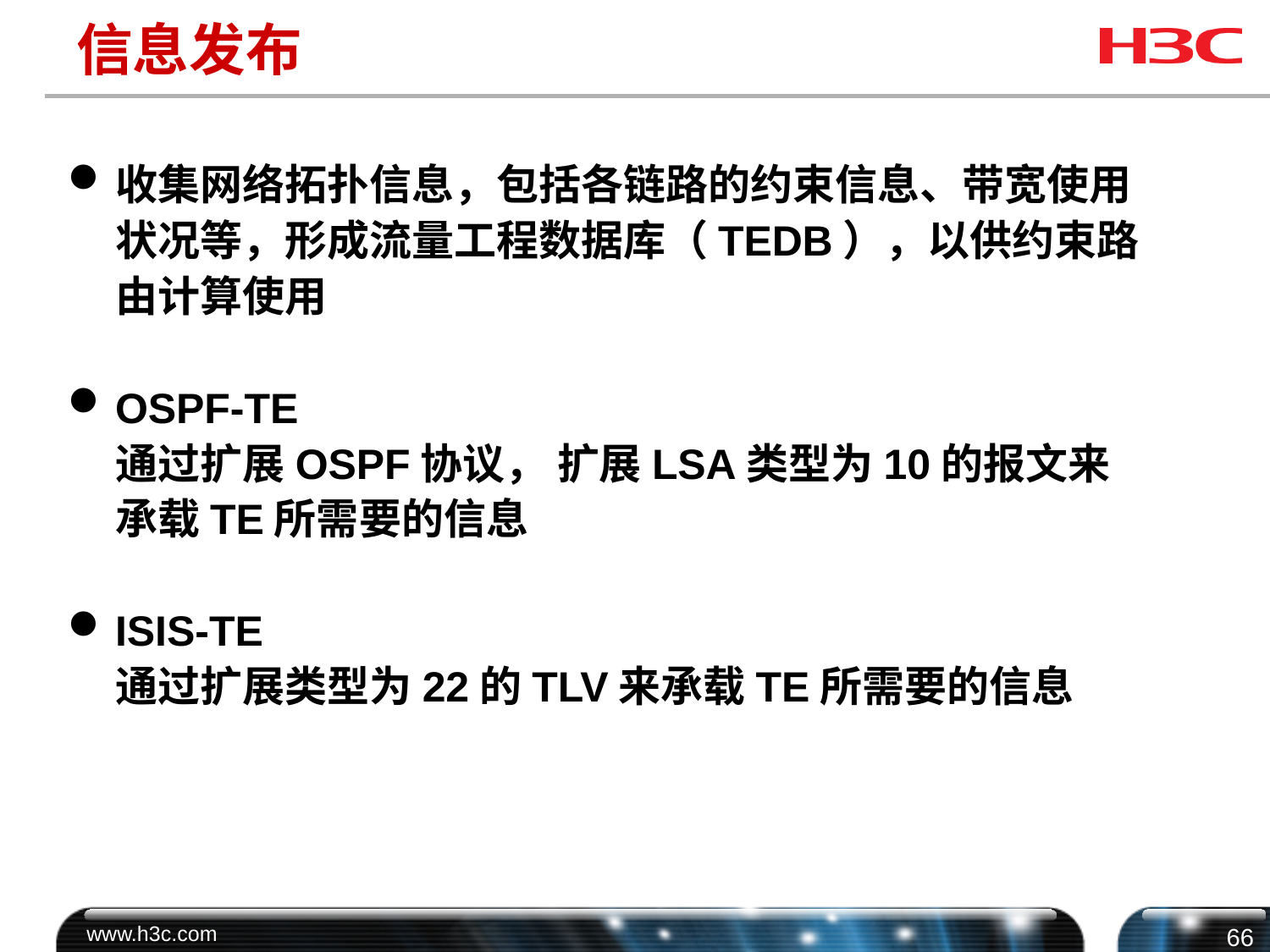

# 信息发布
收集网络拓扑信息，包括各链路的约束信息、带宽使用状况等，形成流量工程数据库（TEDB），以供约束路由计算使用

OSPF-TE
    通过扩展OSPF协议， 扩展LSA类型为10的报文来承载TE所需要的信息

ISIS-TE
    通过扩展类型为22的TLV来承载TE所需要的信息